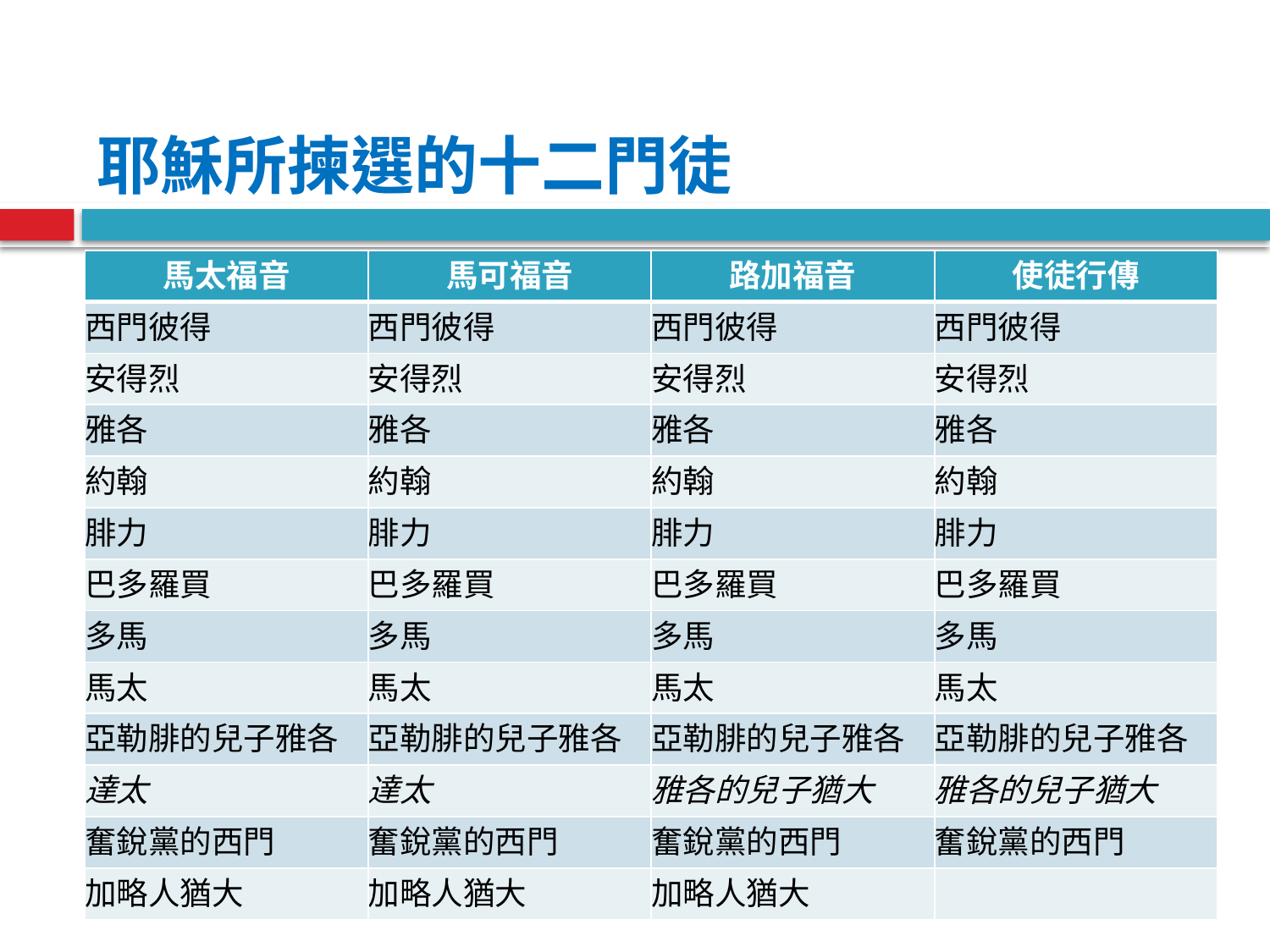

# 耶穌所揀選的十二門徒
| 馬太福音 | 馬可福音 | 路加福音 | 使徒行傳 |
| --- | --- | --- | --- |
| 西門彼得 | 西門彼得 | 西門彼得 | 西門彼得 |
| 安得烈 | 安得烈 | 安得烈 | 安得烈 |
| 雅各 | 雅各 | 雅各 | 雅各 |
| 約翰 | 約翰 | 約翰 | 約翰 |
| 腓力 | 腓力 | 腓力 | 腓力 |
| 巴多羅買 | 巴多羅買 | 巴多羅買 | 巴多羅買 |
| 多馬 | 多馬 | 多馬 | 多馬 |
| 馬太 | 馬太 | 馬太 | 馬太 |
| 亞勒腓的兒子雅各 | 亞勒腓的兒子雅各 | 亞勒腓的兒子雅各 | 亞勒腓的兒子雅各 |
| 達太 | 達太 | 雅各的兒子猶大 | 雅各的兒子猶大 |
| 奮銳黨的西門 | 奮銳黨的西門 | 奮銳黨的西門 | 奮銳黨的西門 |
| 加略人猶大 | 加略人猶大 | 加略人猶大 |  |